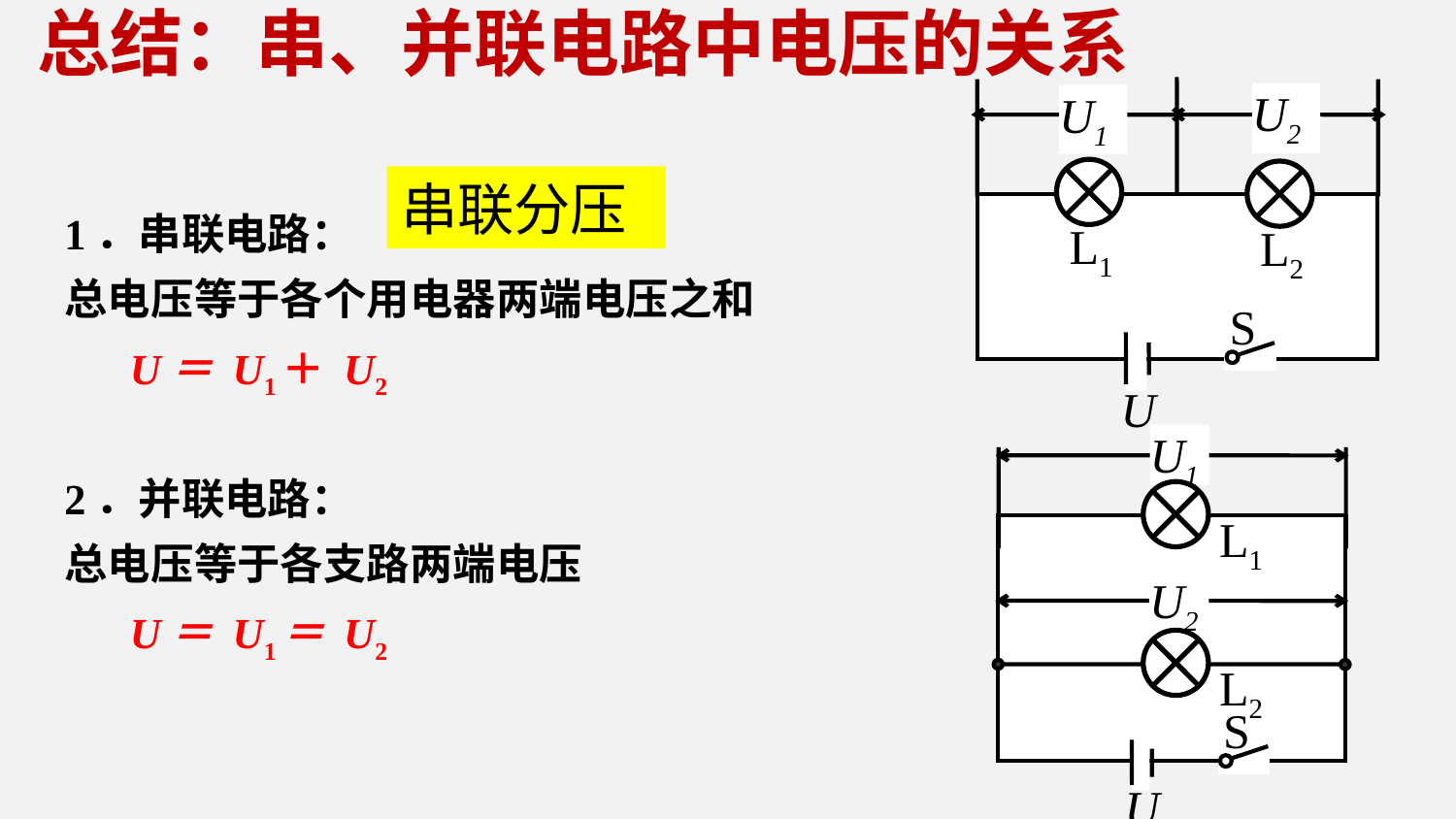

总结：串、并联电路中电压的关系

U2
U1

L1

L2
串联分压

1．串联电路：
总电压等于各个用电器两端电压之和
      U＝ U1＋ U2

2．并联电路：
总电压等于各支路两端电压
      U＝ U1＝ U2
S

U
U1

L1

U2

L2

S

U